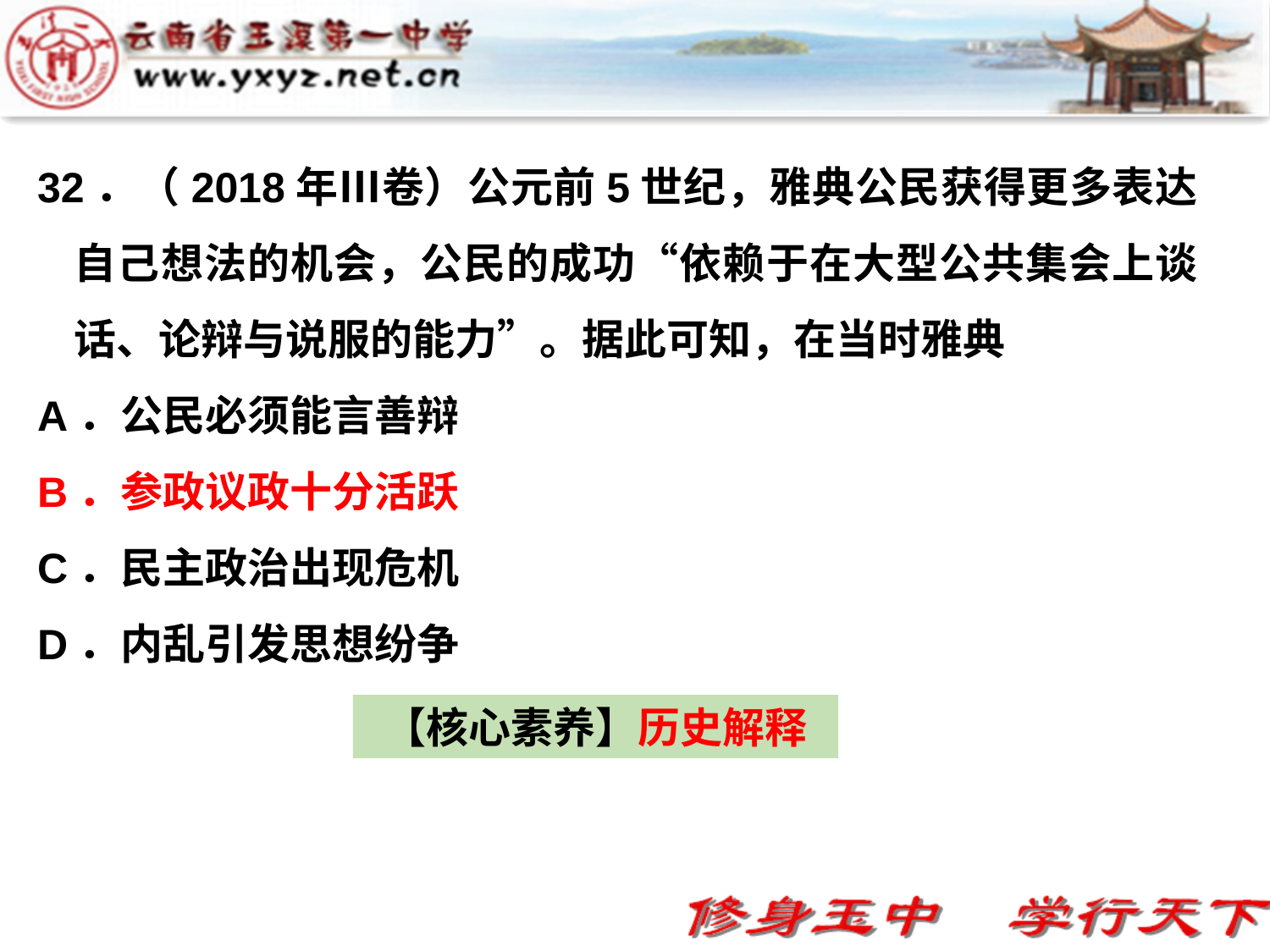

32．（2018年Ⅲ卷）公元前5世纪，雅典公民获得更多表达自己想法的机会，公民的成功“依赖于在大型公共集会上谈话、论辩与说服的能力”。据此可知，在当时雅典
A．公民必须能言善辩
B．参政议政十分活跃
C．民主政治出现危机
D．内乱引发思想纷争
【核心素养】历史解释